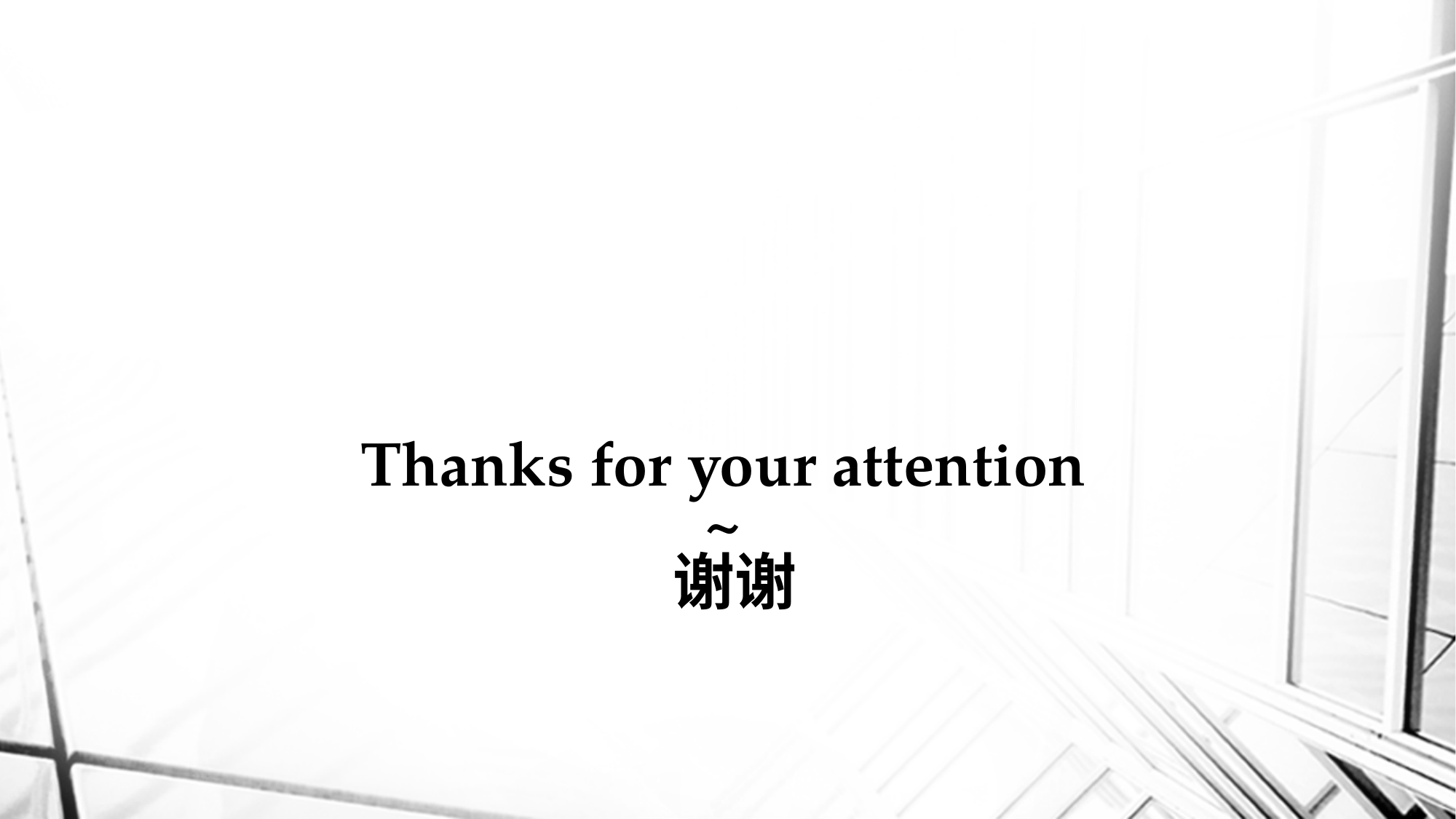

# Thanks for your attention ~ 谢谢